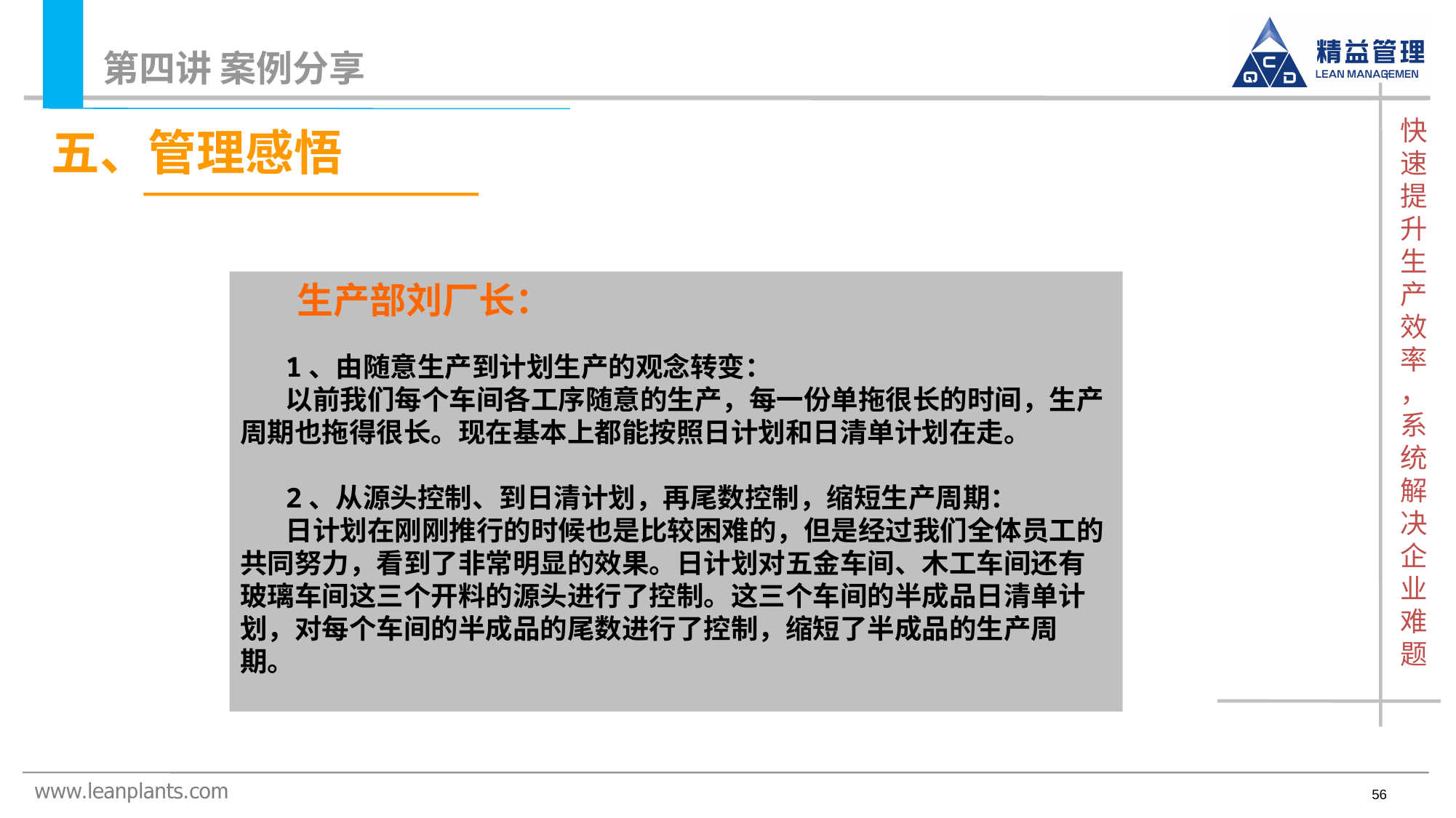

第四讲 案例分享

五、管理感悟

 生产部刘厂长：

1、由随意生产到计划生产的观念转变：
以前我们每个车间各工序随意的生产，每一份单拖很长的时间，生产周期也拖得很长。现在基本上都能按照日计划和日清单计划在走。

2、从源头控制、到日清计划，再尾数控制，缩短生产周期：
日计划在刚刚推行的时候也是比较困难的，但是经过我们全体员工的共同努力，看到了非常明显的效果。日计划对五金车间、木工车间还有玻璃车间这三个开料的源头进行了控制。这三个车间的半成品日清单计划，对每个车间的半成品的尾数进行了控制，缩短了半成品的生产周期。